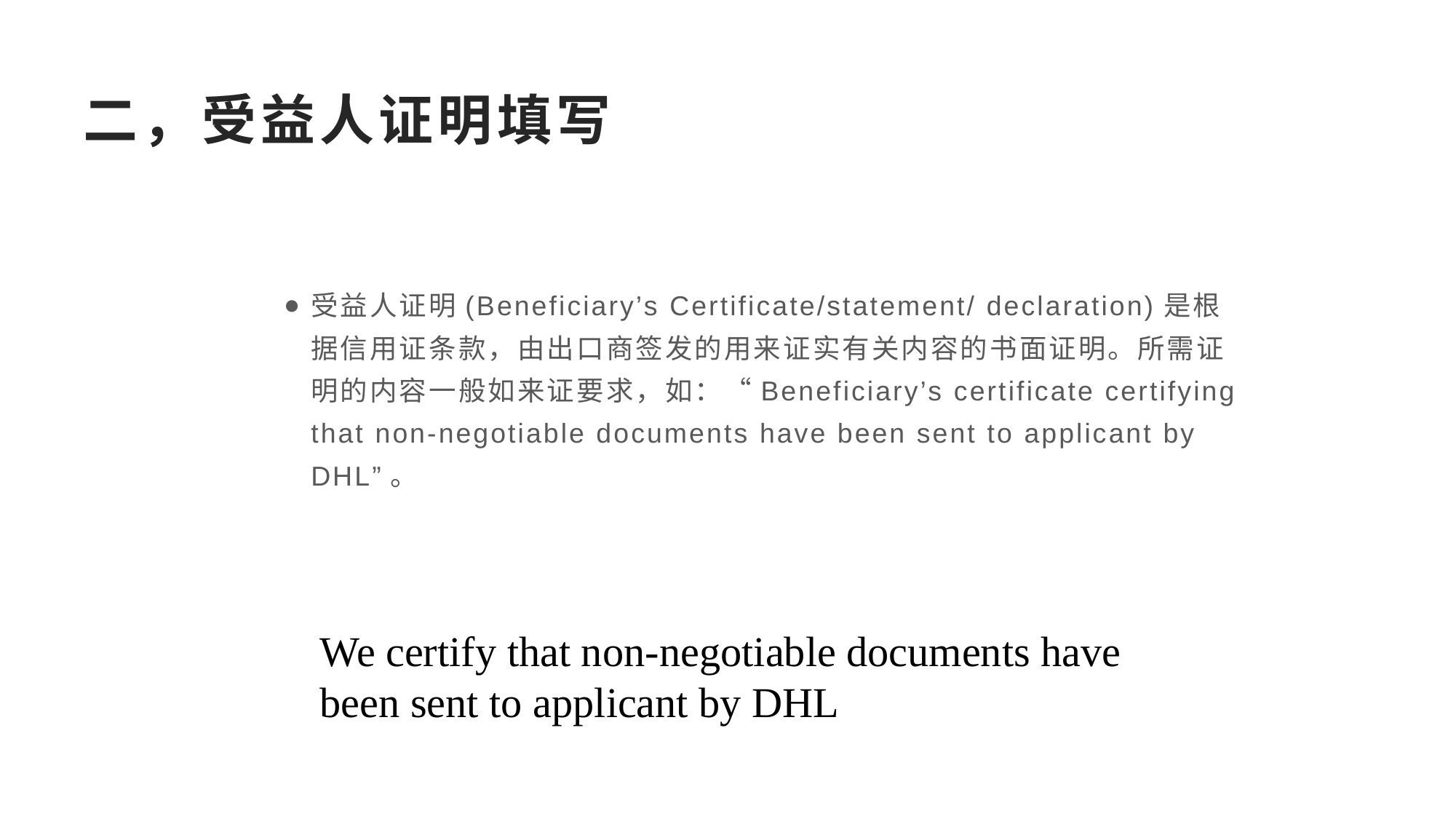

# 二，受益人证明填写
受益人证明(Beneficiary’s Certificate/statement/ declaration)是根据信用证条款，由出口商签发的用来证实有关内容的书面证明。所需证明的内容一般如来证要求，如：“Beneficiary’s certificate certifying that non-negotiable documents have been sent to applicant by DHL”。
We certify that non-negotiable documents have been sent to applicant by DHL